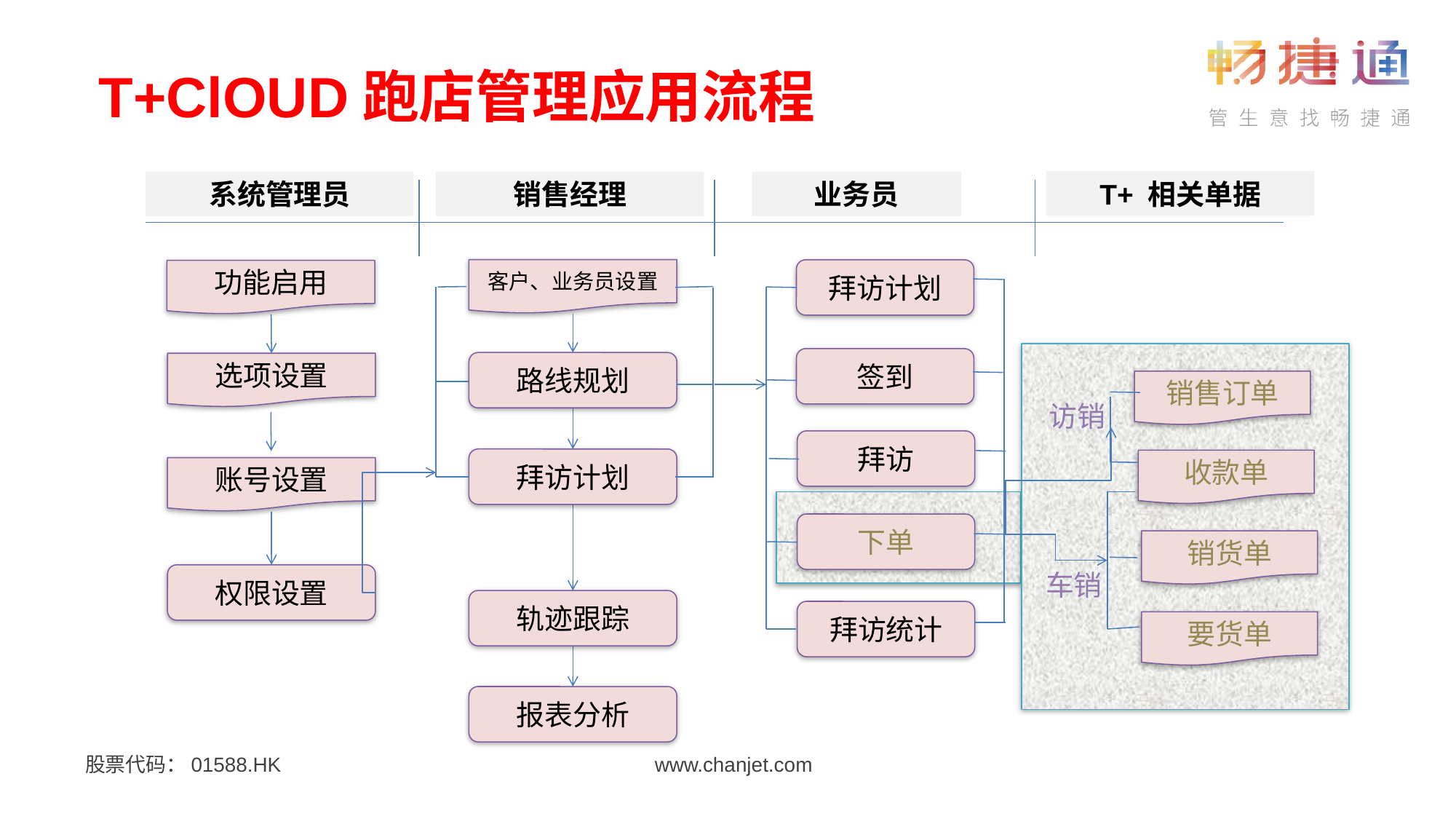

T+ClOUD跑店管理应用流程
T+ 相关单据
系统管理员
销售经理
业务员
客户、业务员设置
拜访计划
功能启用

签到
路线规划
选项设置
销售订单
访销
拜访
拜访计划
收款单
账号设置
下单
销货单
车销
权限设置
轨迹跟踪
拜访统计
要货单
报表分析